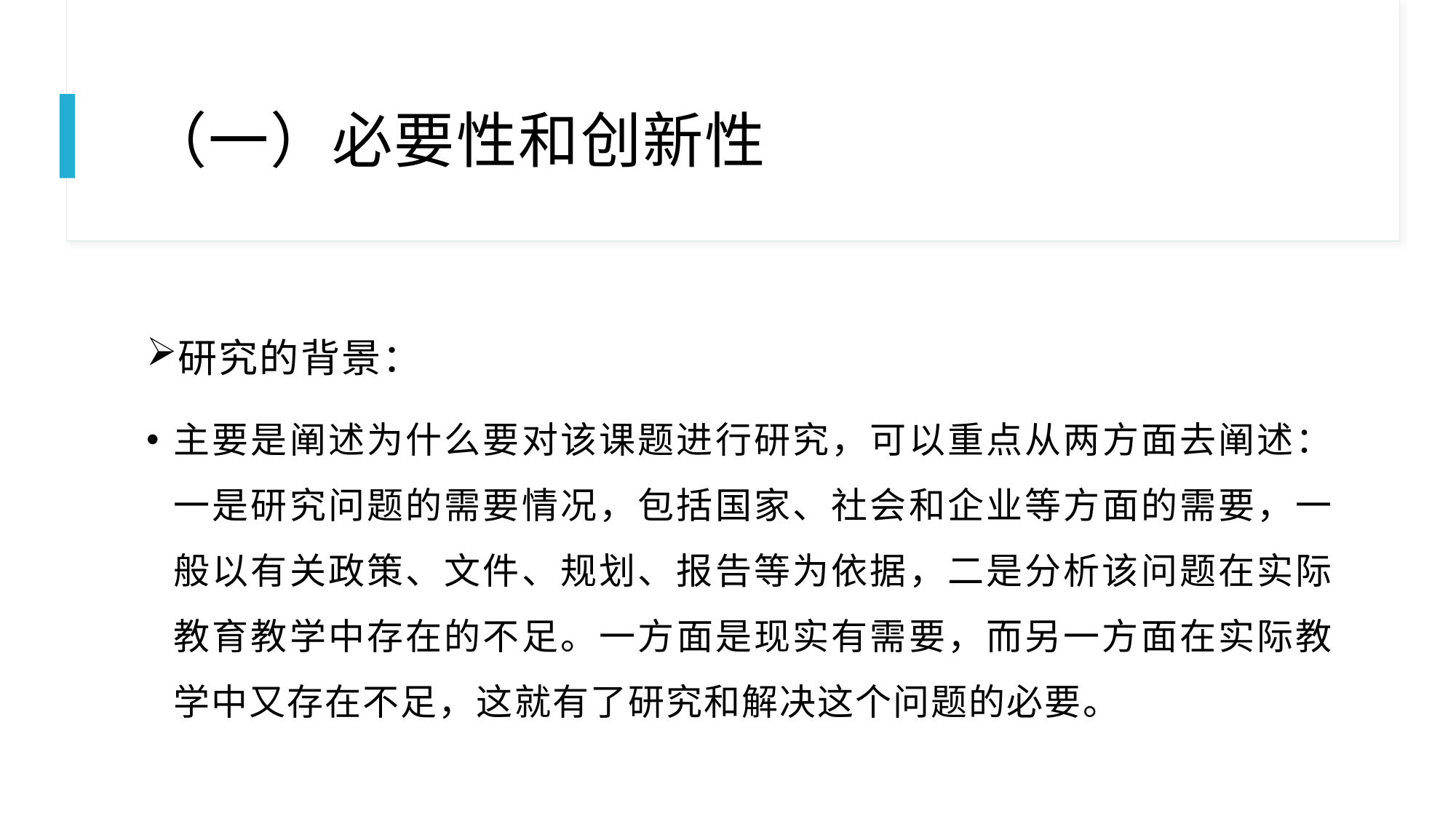

# （一）必要性和创新性
研究的背景：
主要是阐述为什么要对该课题进行研究，可以重点从两方面去阐述：一是研究问题的需要情况，包括国家、社会和企业等方面的需要，一般以有关政策、文件、规划、报告等为依据，二是分析该问题在实际教育教学中存在的不足。一方面是现实有需要，而另一方面在实际教学中又存在不足，这就有了研究和解决这个问题的必要。